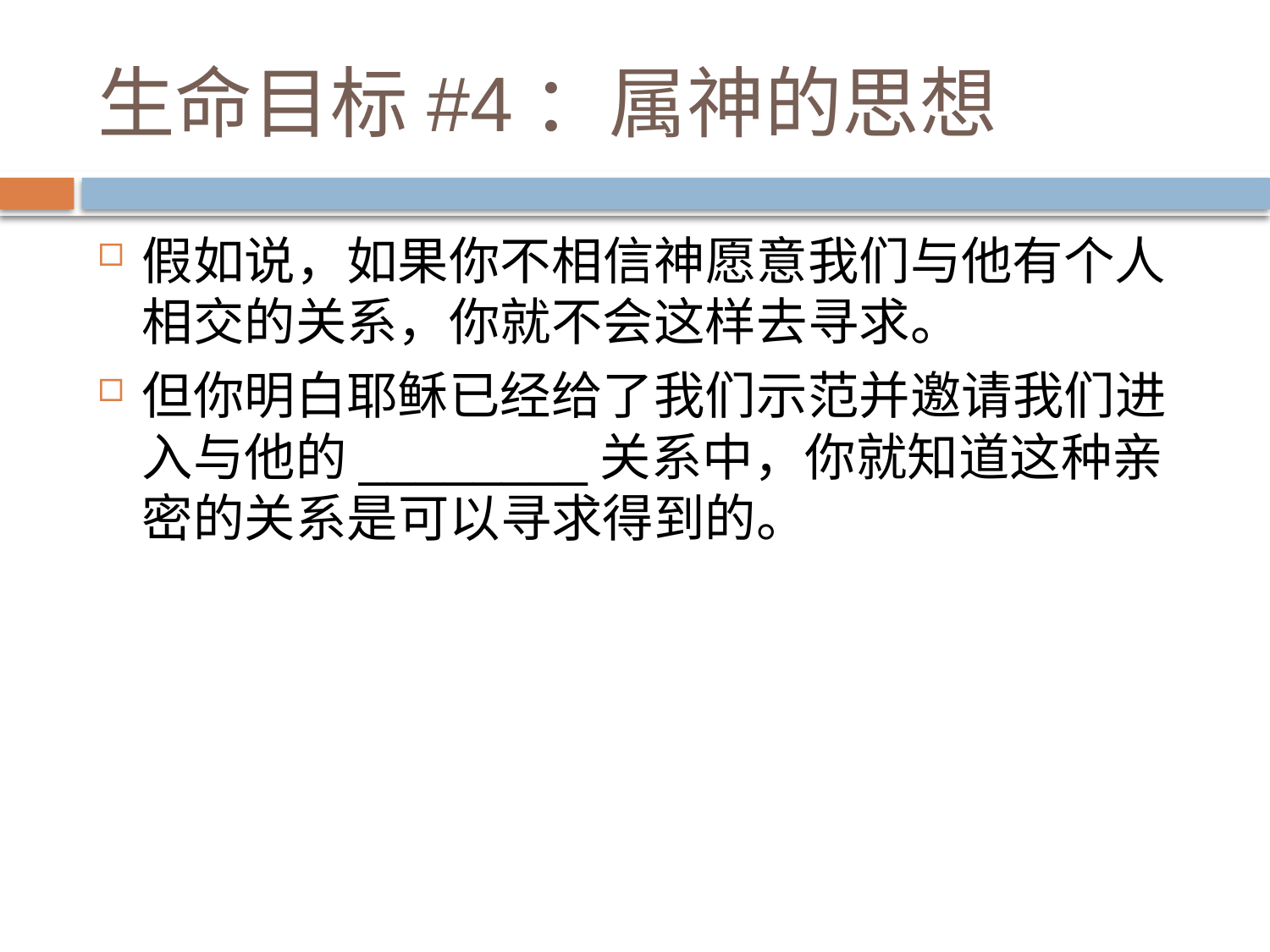

# 生命目标#4：属神的思想
假如说，如果你不相信神愿意我们与他有个人相交的关系，你就不会这样去寻求。
但你明白耶稣已经给了我们示范并邀请我们进入与他的________关系中，你就知道这种亲密的关系是可以寻求得到的。